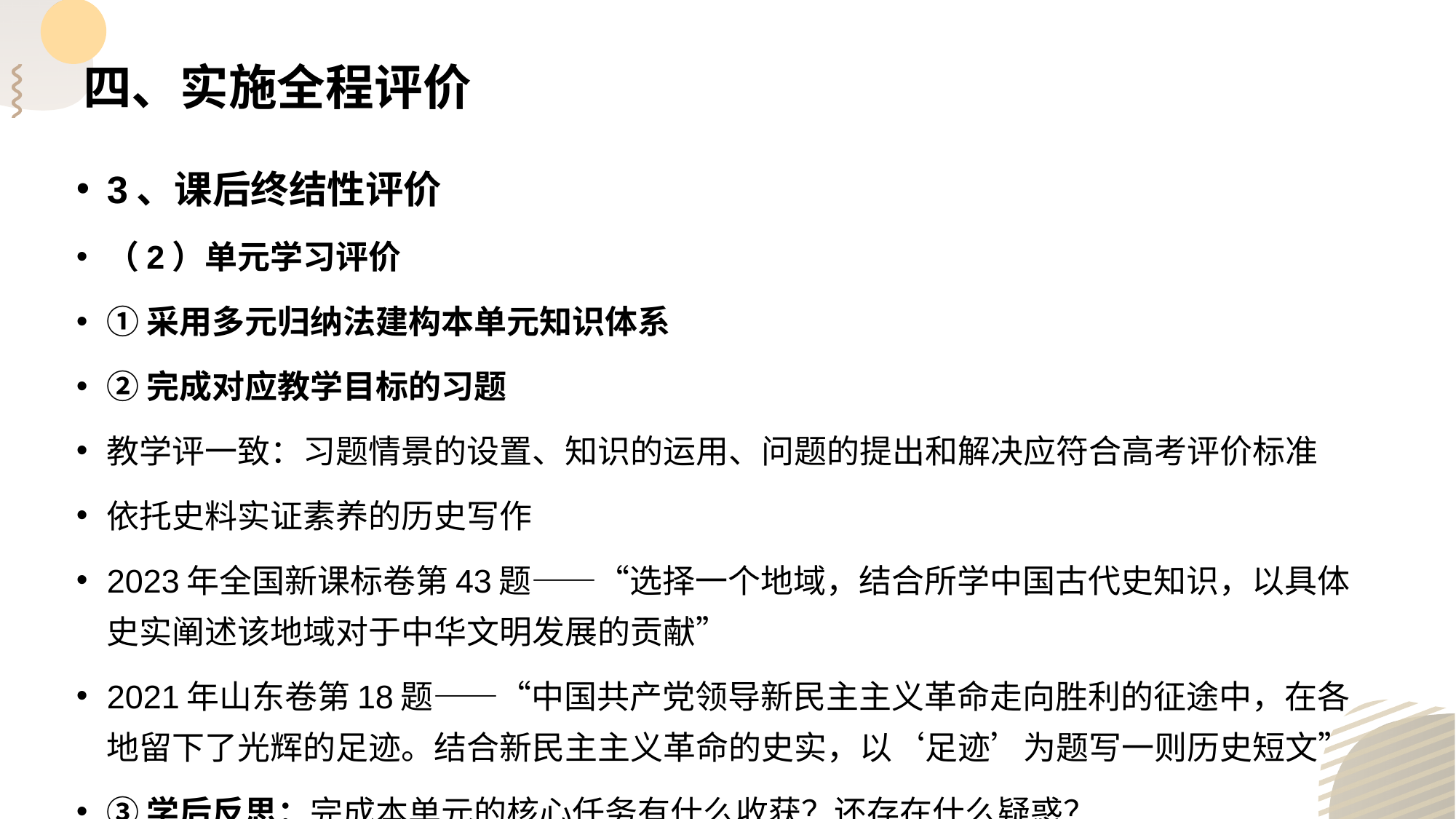

# 四、实施全程评价
3、课后终结性评价
（2）单元学习评价
①采用多元归纳法建构本单元知识体系
②完成对应教学目标的习题
教学评一致：习题情景的设置、知识的运用、问题的提出和解决应符合高考评价标准
依托史料实证素养的历史写作
2023年全国新课标卷第43题——“选择一个地域，结合所学中国古代史知识，以具体史实阐述该地域对于中华文明发展的贡献”
2021年山东卷第18题——“中国共产党领导新民主主义革命走向胜利的征途中，在各地留下了光辉的足迹。结合新民主主义革命的史实，以‘足迹’为题写一则历史短文”
③学后反思：完成本单元的核心任务有什么收获？还存在什么疑惑？